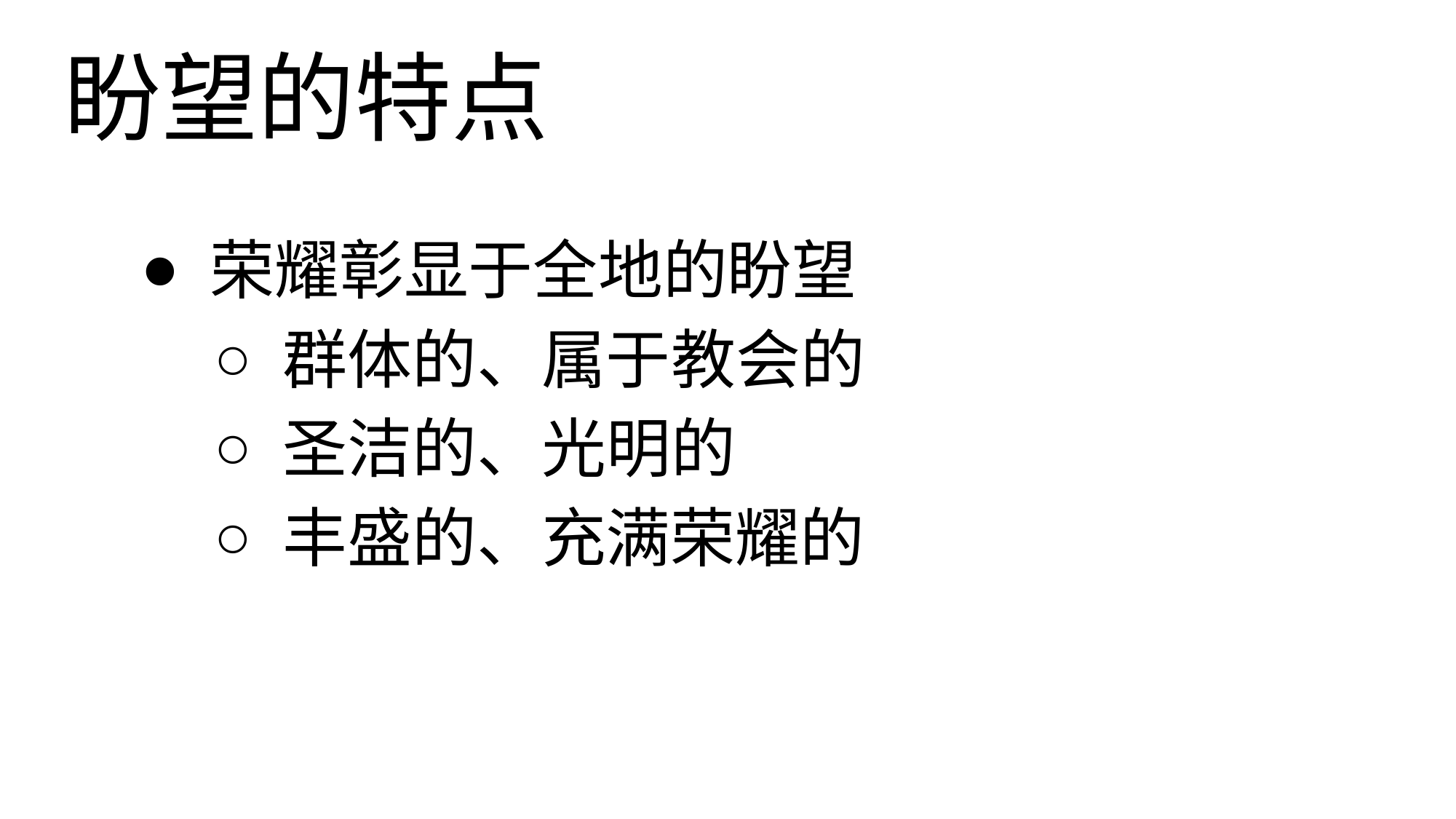

# 盼望的特点
荣耀彰显于全地的盼望
群体的、属于教会的
圣洁的、光明的
丰盛的、充满荣耀的